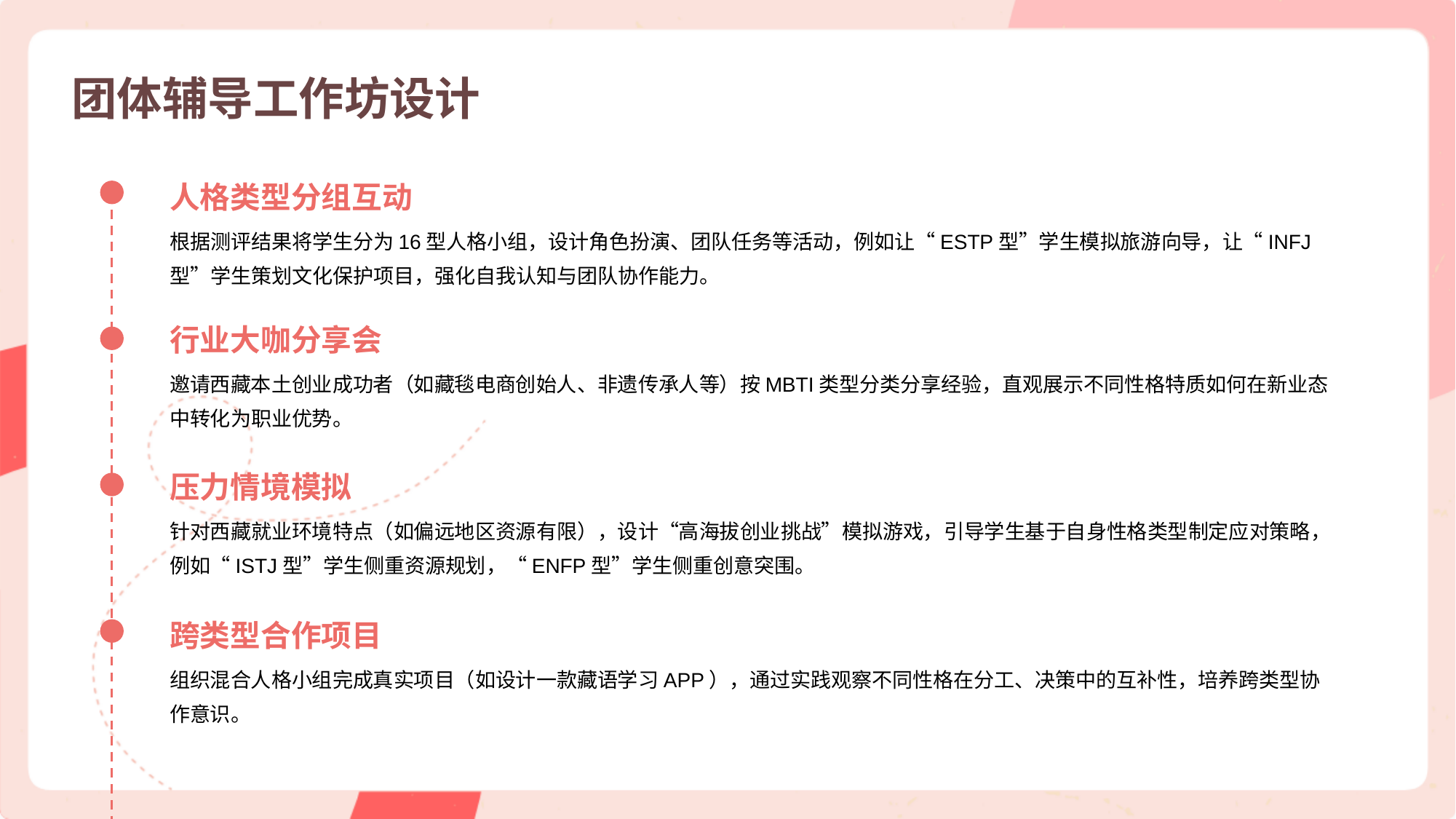

团体辅导工作坊设计
人格类型分组互动

根据测评结果将学生分为16型人格小组，设计角色扮演、团队任务等活动，例如让“ESTP型”学生模拟旅游向导，让“INFJ型”学生策划文化保护项目，强化自我认知与团队协作能力。
行业大咖分享会

邀请西藏本土创业成功者（如藏毯电商创始人、非遗传承人等）按MBTI类型分类分享经验，直观展示不同性格特质如何在新业态中转化为职业优势。
压力情境模拟

针对西藏就业环境特点（如偏远地区资源有限），设计“高海拔创业挑战”模拟游戏，引导学生基于自身性格类型制定应对策略，例如“ISTJ型”学生侧重资源规划，“ENFP型”学生侧重创意突围。
跨类型合作项目

组织混合人格小组完成真实项目（如设计一款藏语学习APP），通过实践观察不同性格在分工、决策中的互补性，培养跨类型协作意识。